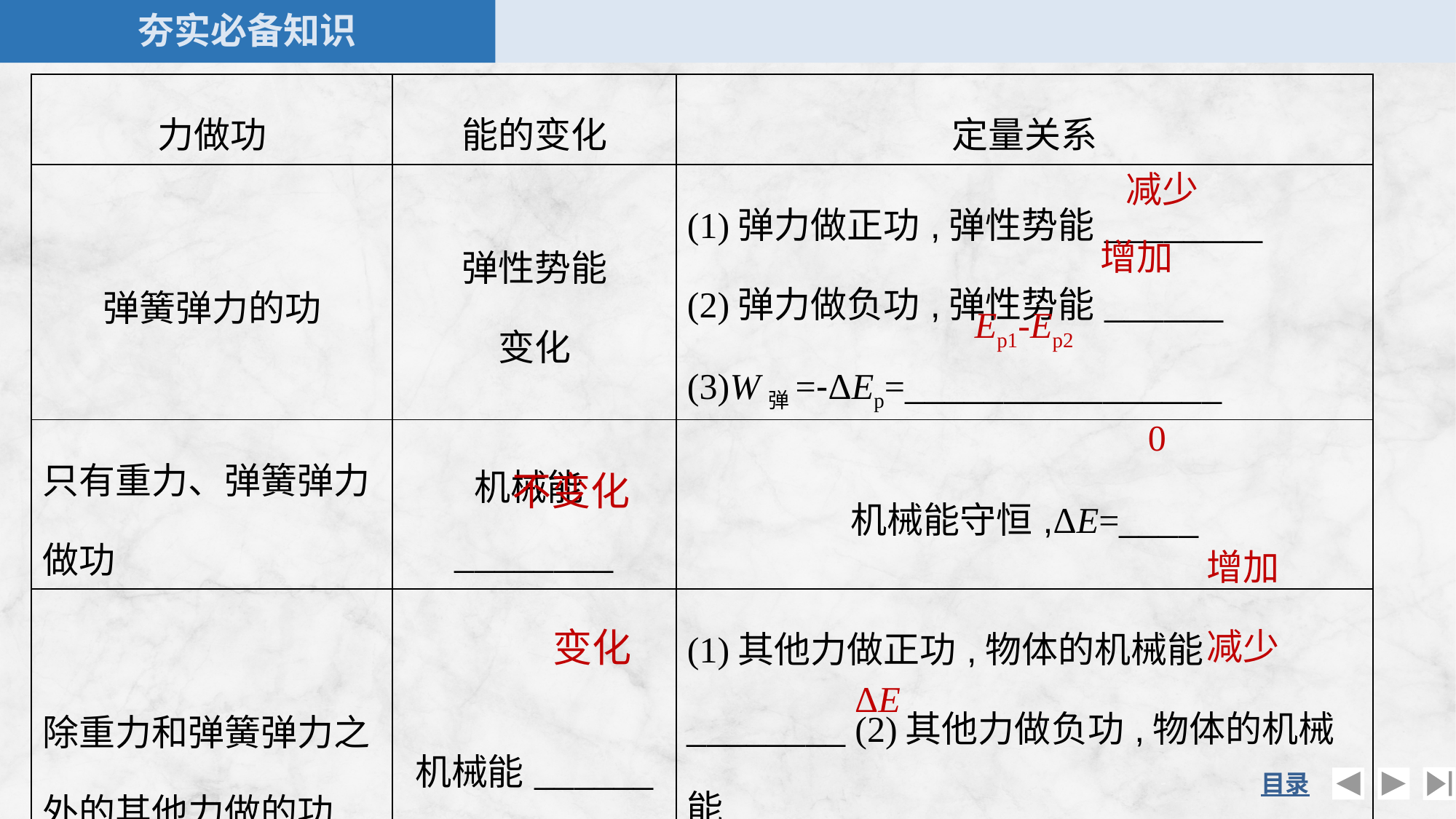

| 力做功 | 能的变化 | 定量关系 |
| --- | --- | --- |
| 弹簧弹力的功 | 弹性势能 变化 | (1)弹力做正功,弹性势能\_\_\_\_\_\_\_\_ (2)弹力做负功,弹性势能\_\_\_\_\_\_ (3)W弹=-ΔEp=\_\_\_\_\_\_\_\_\_\_\_\_\_\_\_\_ |
| 只有重力、弹簧弹力做功 | 机械能\_\_\_\_\_\_\_\_ | 机械能守恒,ΔE=\_\_\_\_ |
| 除重力和弹簧弹力之外的其他力做的功 | 机械能\_\_\_\_\_\_ | (1)其他力做正功,物体的机械能\_\_\_\_\_\_\_\_ (2)其他力做负功,物体的机械能\_\_\_\_\_\_ (3)W其他=\_\_\_\_\_\_ |
减少
增加
Ep1-Ep2
0
不变化
增加
变化
减少
ΔE